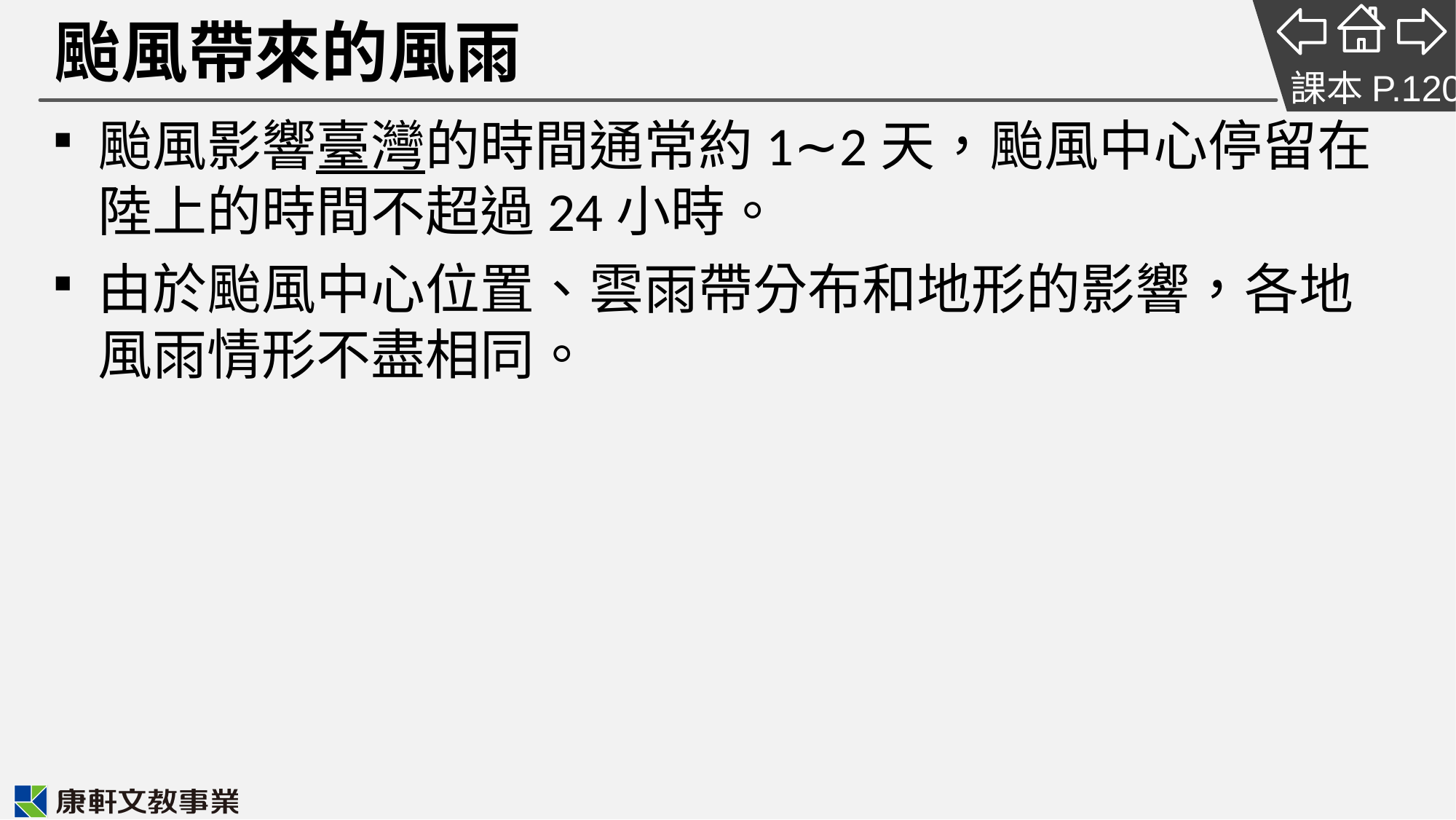

# 颱風帶來的風雨
課本P.120
颱風影響臺灣的時間通常約1∼2天，颱風中心停留在陸上的時間不超過24小時。
由於颱風中心位置、雲雨帶分布和地形的影響，各地風雨情形不盡相同。